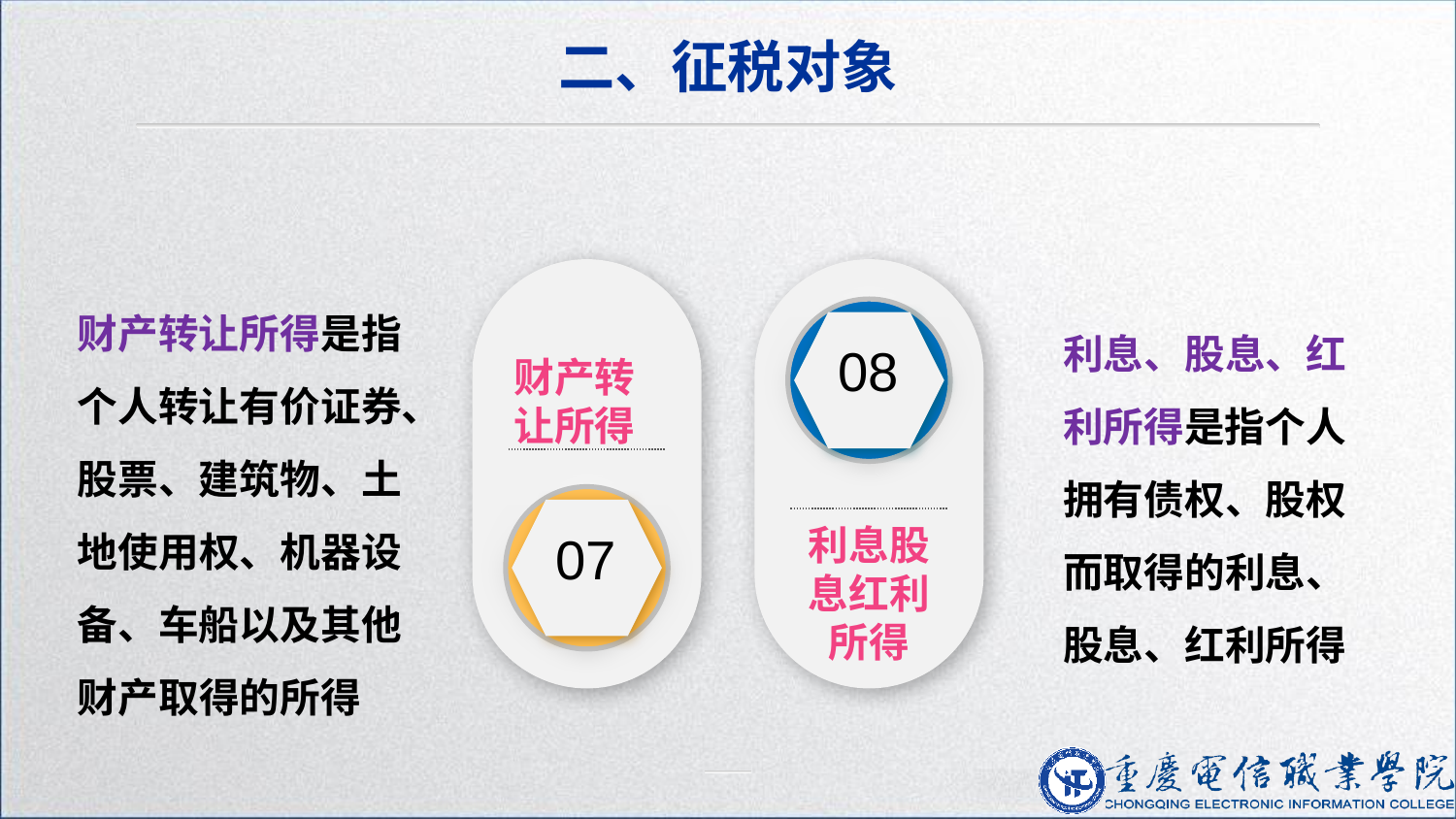

二、征税对象

财产转让所得是指个人转让有价证券、股票、建筑物、土地使用权、机器设备、车船以及其他财产取得的所得
利息、股息、红利所得是指个人拥有债权、股权而取得的利息、股息、红利所得
08
财产转让所得

利息股息红利所得
07